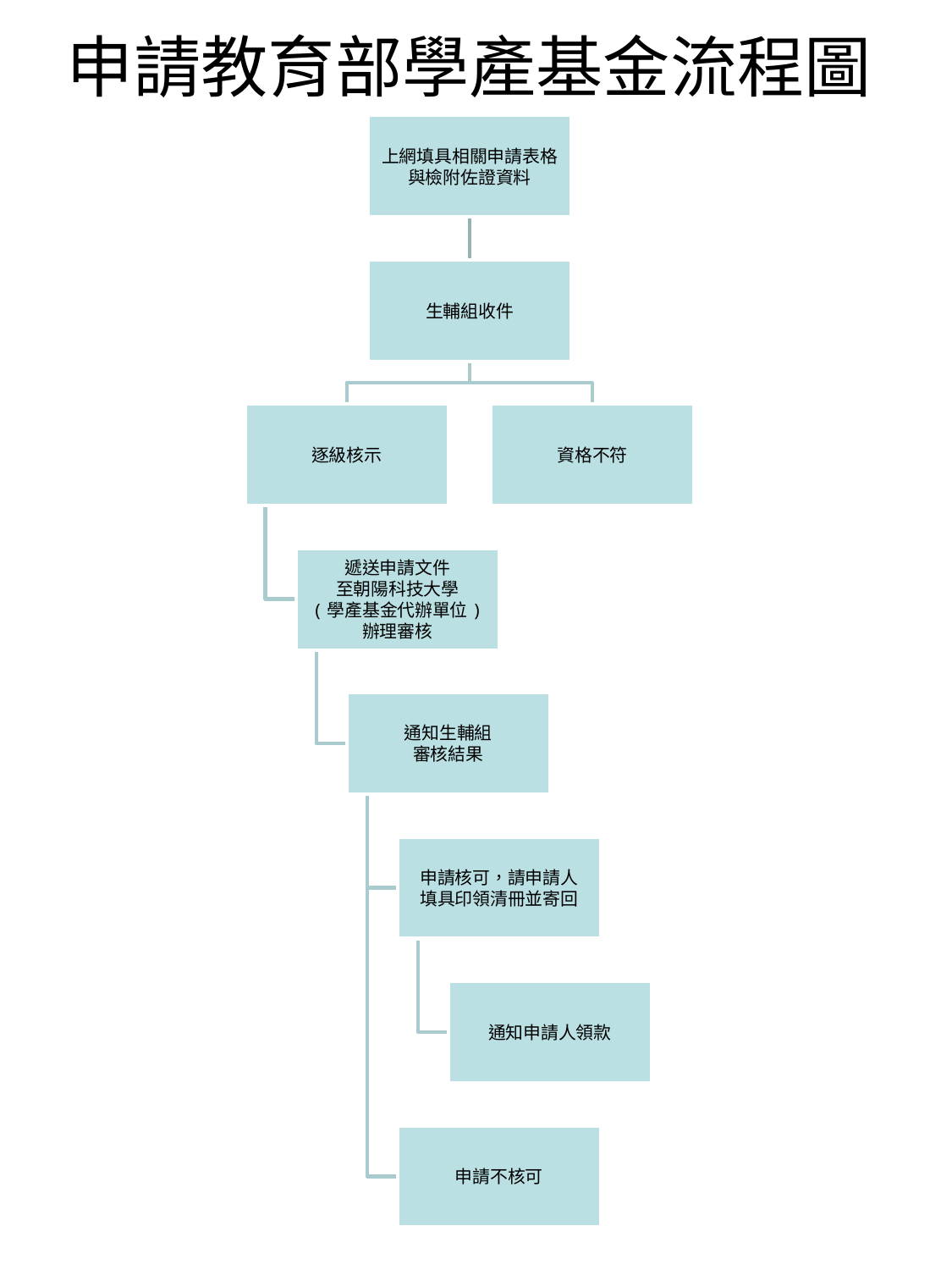

# 申請教育部學產基金流程圖
上網填具相關申請表格
與檢附佐證資料
生輔組收件
逐級核示
遞送申請文件
至朝陽科技大學
(學產基金代辦單位)
辦理審核
通知生輔組
審核結果
申請核可，請申請人
填具印領清冊並寄回
通知申請人領款
申請不核可
資格不符